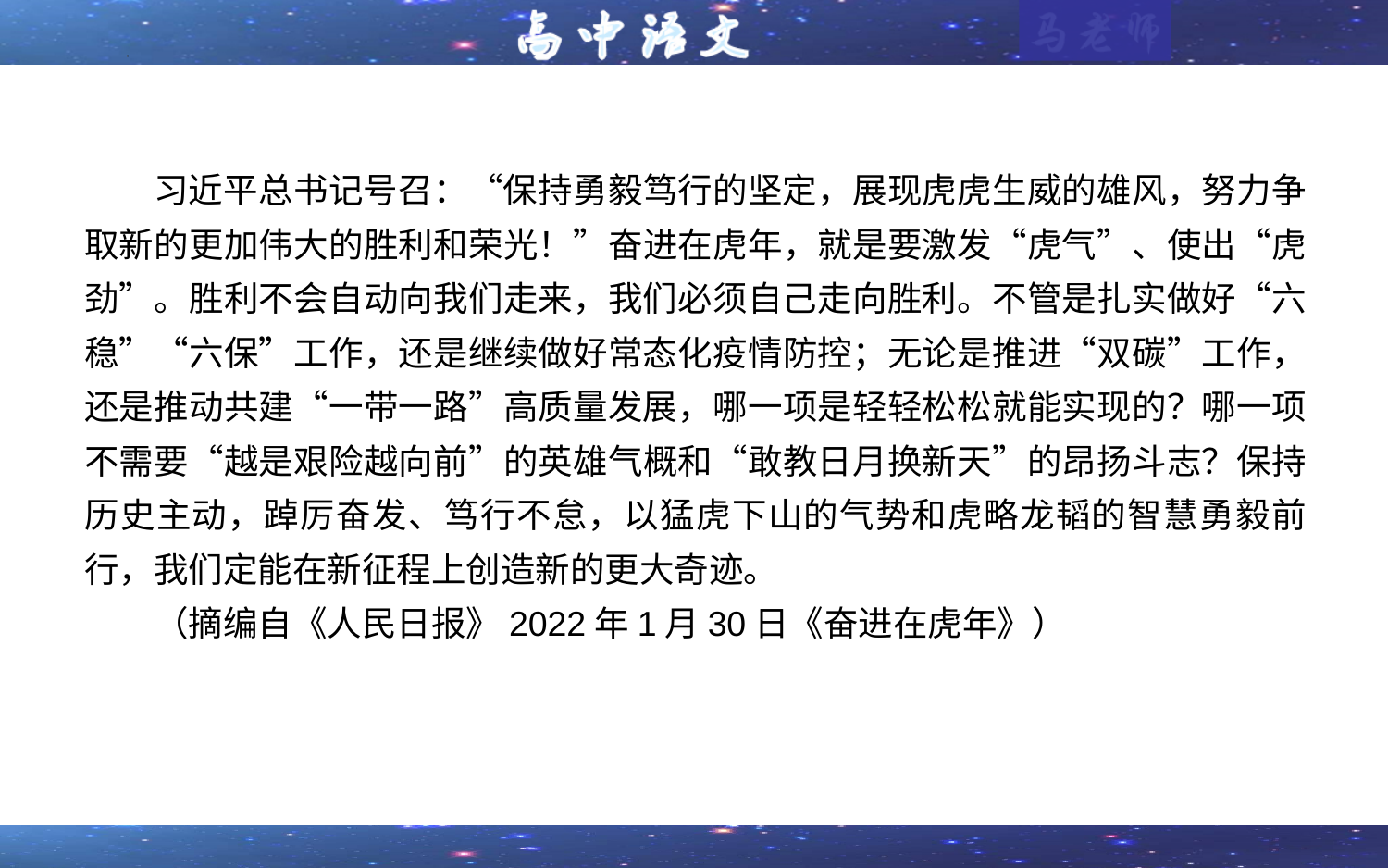

习近平总书记号召：“保持勇毅笃行的坚定，展现虎虎生威的雄风，努力争取新的更加伟大的胜利和荣光！”奋进在虎年，就是要激发“虎气”、使出“虎劲”。胜利不会自动向我们走来，我们必须自己走向胜利。不管是扎实做好“六稳”“六保”工作，还是继续做好常态化疫情防控；无论是推进“双碳”工作，还是推动共建“一带一路”高质量发展，哪一项是轻轻松松就能实现的？哪一项不需要“越是艰险越向前”的英雄气概和“敢教日月换新天”的昂扬斗志？保持历史主动，踔厉奋发、笃行不怠，以猛虎下山的气势和虎略龙韬的智慧勇毅前行，我们定能在新征程上创造新的更大奇迹。
（摘编自《人民日报》2022年1月30日《奋进在虎年》）